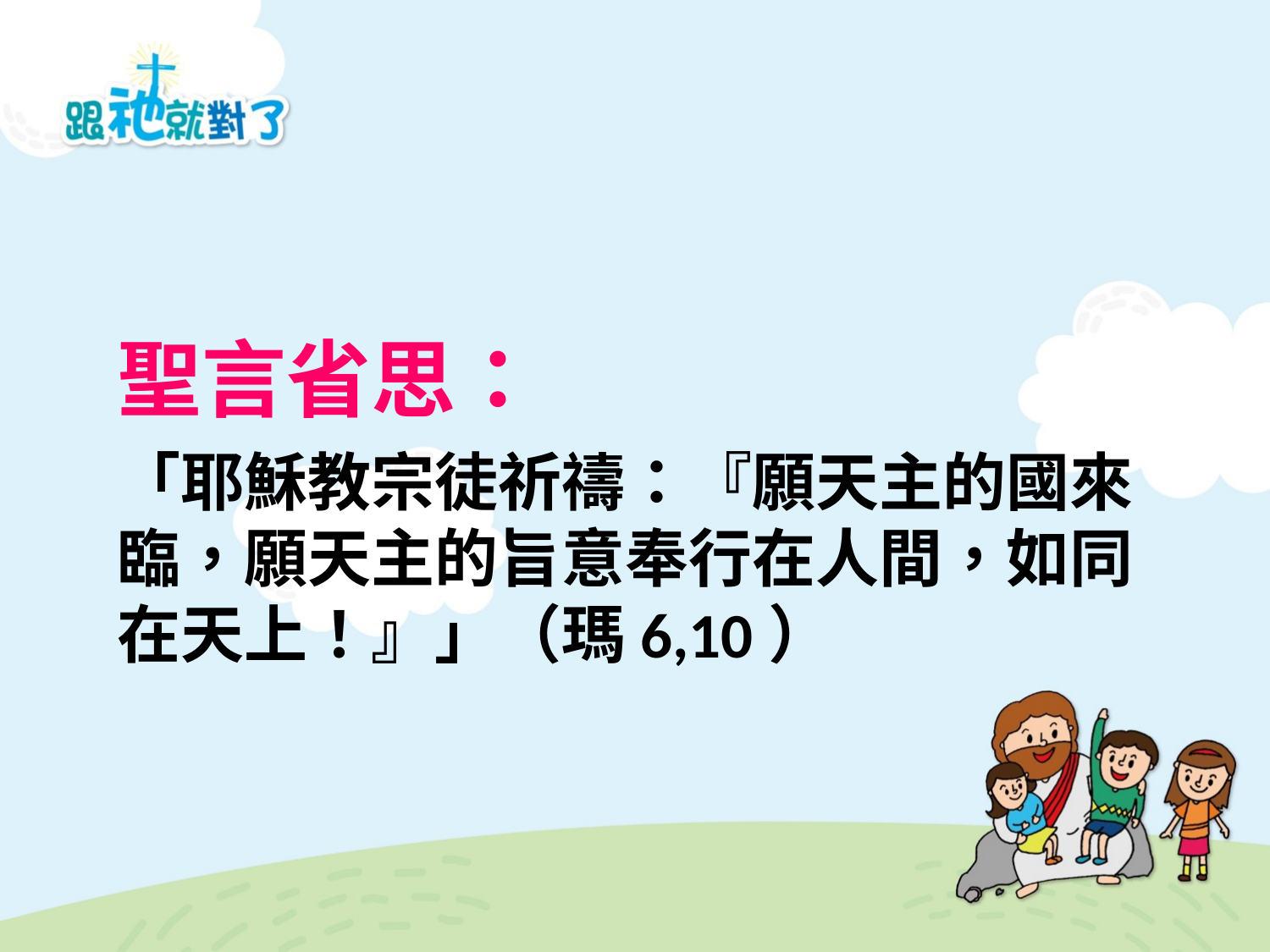

聖言省思：
「耶穌教宗徒祈禱：『願天主的國來臨，願天主的旨意奉行在人間，如同在天上！』」（瑪6,10）